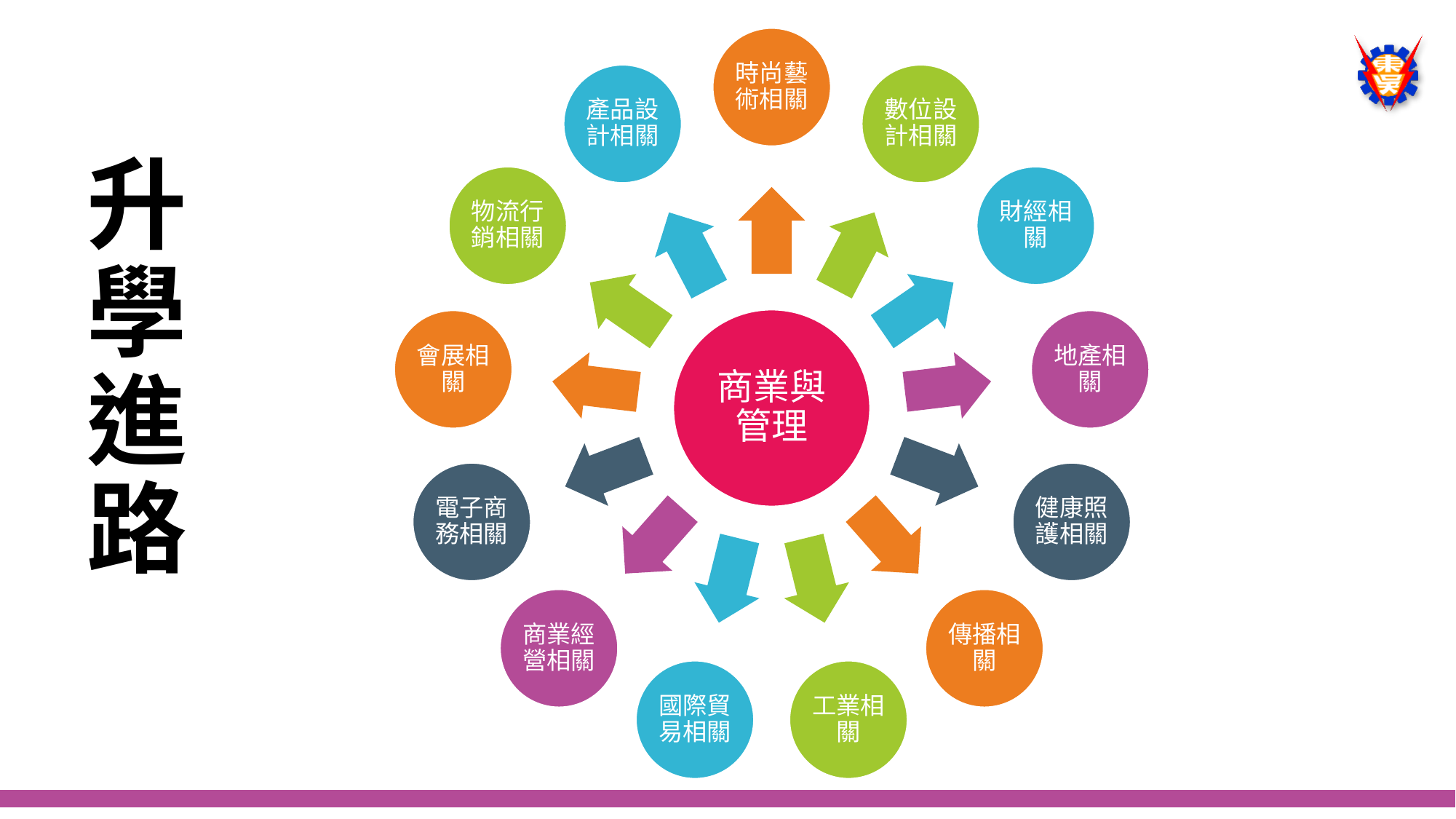

商業與管理

時尚藝術相關

數位設計相關

財經相關

地產相關

健康照護相關

傳播相關

工業相關

國際貿易相關

商業經營相關

電子商務相關

會展相關

物流行銷相關

產品設計相關
升學進路